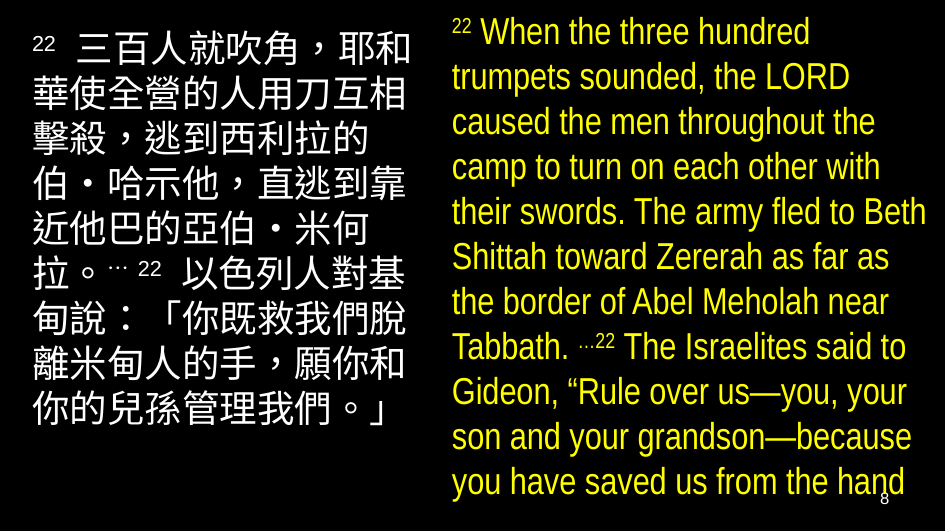

22 When the three hundred trumpets sounded, the Lord caused the men throughout the camp to turn on each other with their swords. The army fled to Beth Shittah toward Zererah as far as the border of Abel Meholah near Tabbath. …22 The Israelites said to Gideon, “Rule over us—you, your son and your grandson—because you have saved us from the hand

22 三百人就吹角，耶和華使全營的人用刀互相擊殺，逃到西利拉的伯•哈示他，直逃到靠近他巴的亞伯•米何拉。…22 以色列人對基甸說：「你既救我們脫離米甸人的手，願你和你的兒孫管理我們。」
8